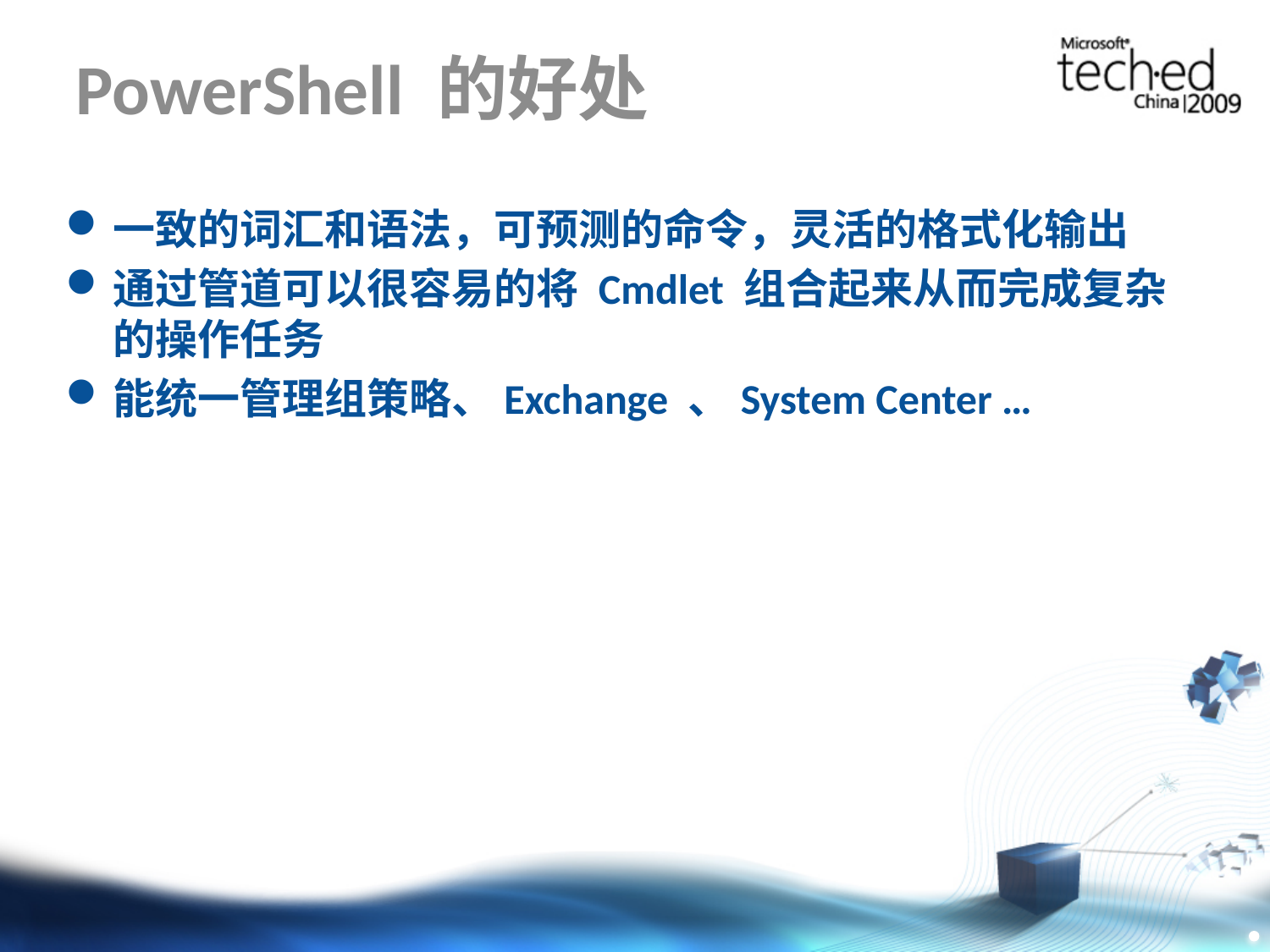

# PowerShell 的好处
一致的词汇和语法，可预测的命令，灵活的格式化输出
通过管道可以很容易的将 Cmdlet 组合起来从而完成复杂的操作任务
能统一管理组策略、Exchange 、System Center …